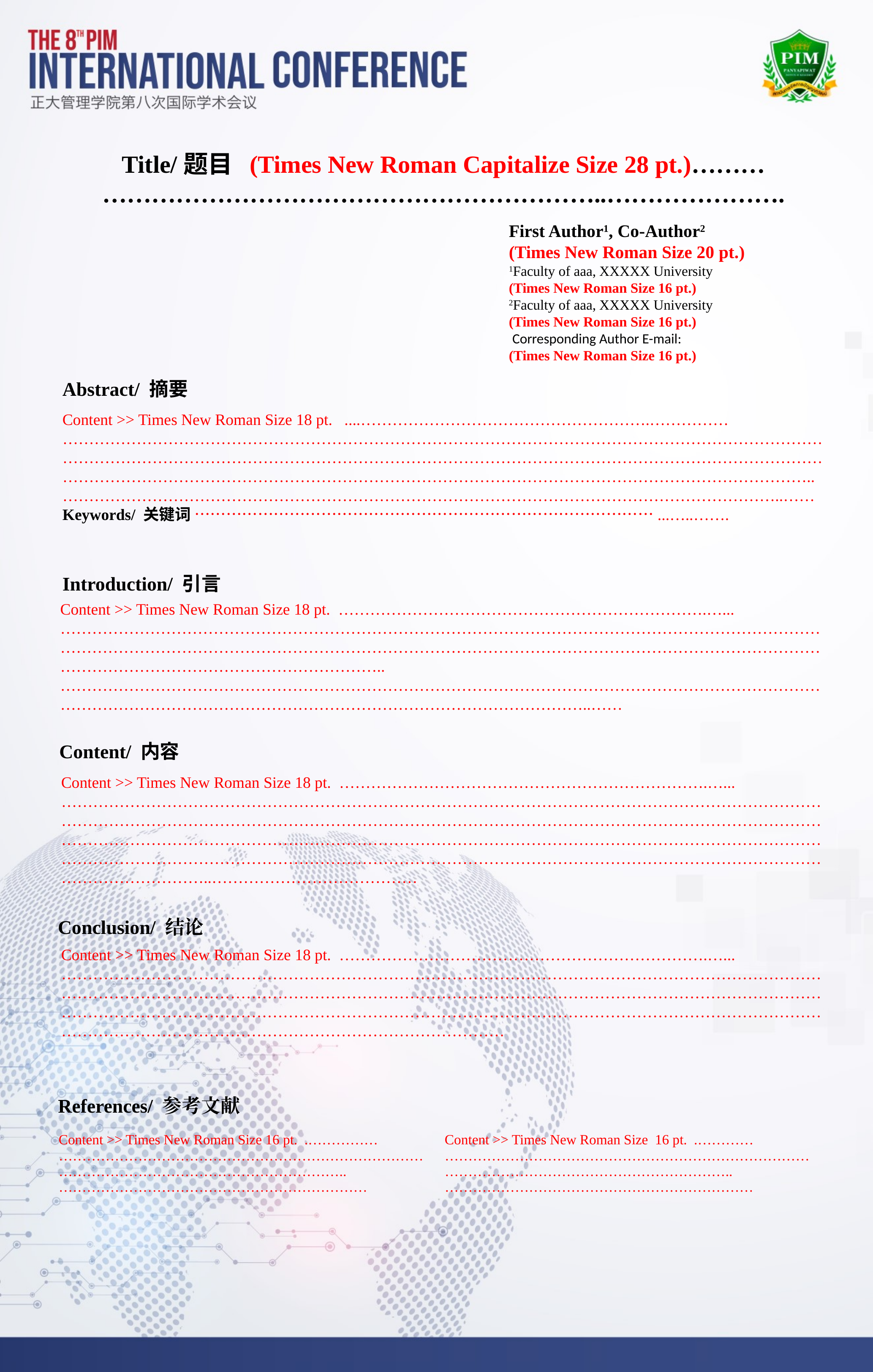

Title/题目  (Times New Roman Capitalize Size 28 pt.)………
……………………………………………………..………………….
First Author1, Co-Author2
(Times New Roman Size 20 pt.)
1Faculty of aaa, XXXXX University
(Times New Roman Size 16 pt.)
2Faculty of aaa, XXXXX University
(Times New Roman Size 16 pt.)
 Corresponding Author E-mail:
(Times New Roman Size 16 pt.)
Abstract/ 摘要
Content >> Times New Roman Size 18 pt.   ....……………………………………………….……………
……………………………………………………………………………………………………………………………………………………………………………………………………………………………………………………………………………………………………………………………………………………………………………………………..………………………………………………………………………………………………………………………..……
Keywords/ 关键词 ……………………………………………………………………………...…..…….
Introduction/ 引言
Content >> Times New Roman Size 18 pt.  …………………………………………………………….…...
……………………………………………………………………………………………………………………………………………………………………………………………………………………………………………………………………………………………………………………..………………………………………………………………………………………………………………………………………………………………………………………………………………………..……
Content/ 内容
Content >> Times New Roman Size 18 pt.  …………………………………………………………….…...
………………………………………………………………………………………………………………………………………………………………………………………………………………………………………………………………………………………………………………………………………………………………………………………………………………………………………………………………………………………………………………………………………………………..…………………………………
Conclusion/ 结论
Content >> Times New Roman Size 18 pt.  …………………………………………………………….…...
…………………………………………………………………………………………………………………………………………………………………………………………………………………………………………………………………………………………………………………………………………………………………………………………………………………………………………………………………………
References/ 参考文献
| Content >> Times New Roman Size 16 pt. .…………… …………………………………………………………………………………………………………………………..………………………………………………………… | Content >> Times New Roman Size 16 pt. .………… …………………………………………………………………………………………………………………………..………………………………………………………… |
| --- | --- |